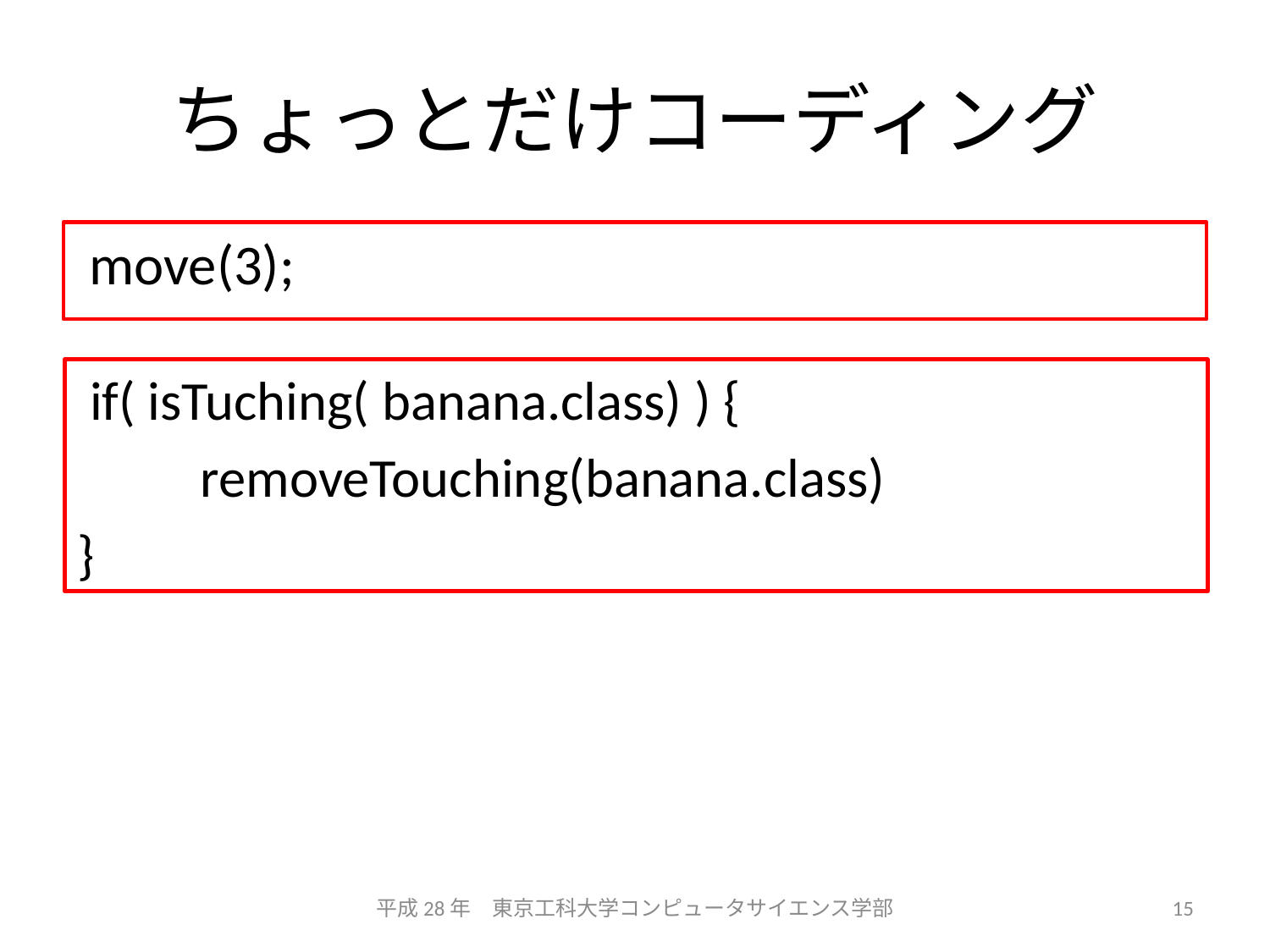

# ちょっとだけコーディング
 move(3);
 if( isTuching( banana.class) ) {
	removeTouching(banana.class)
}
平成28年　東京工科大学コンピュータサイエンス学部
15